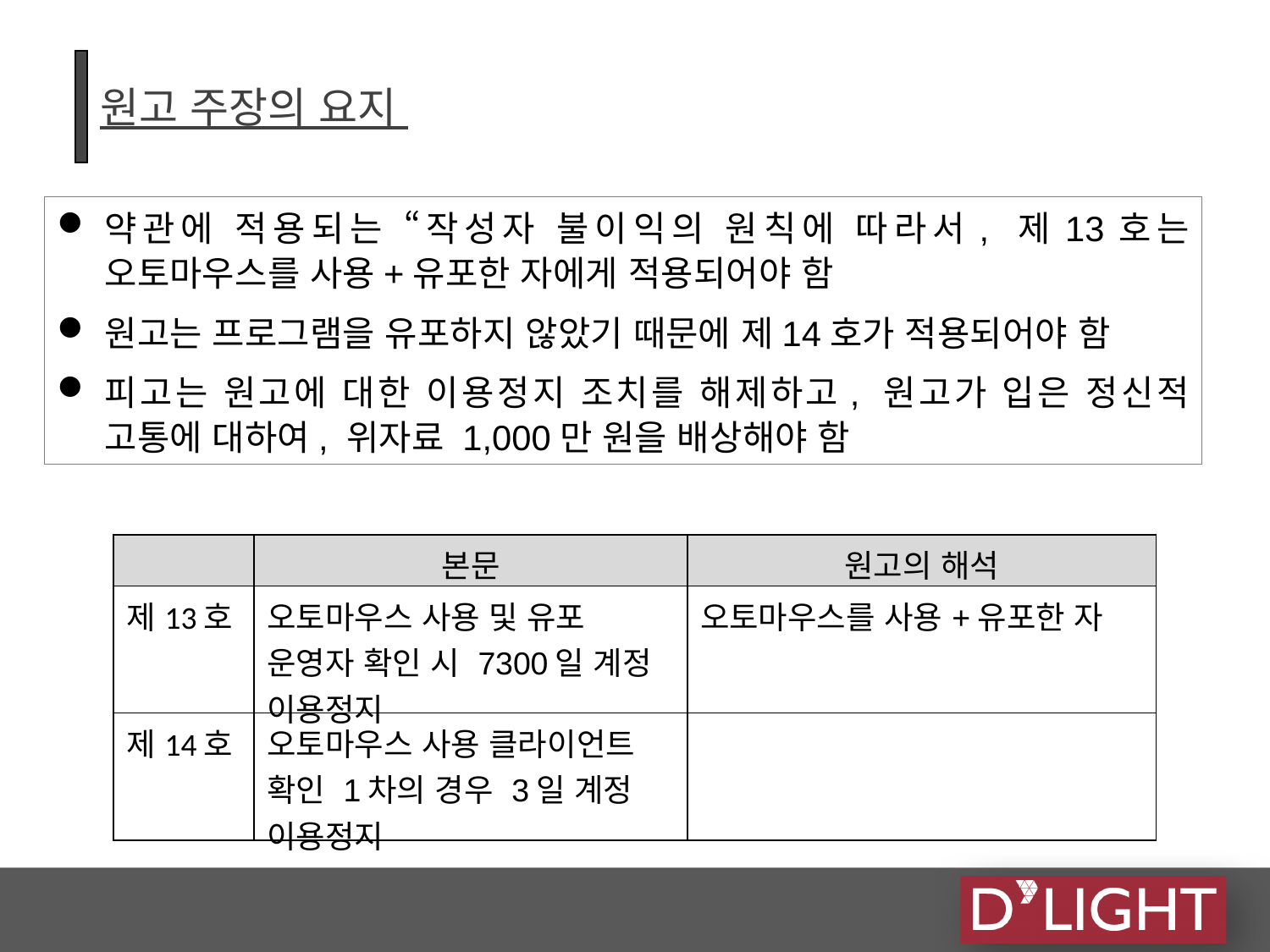

# 원고 주장의 요지
약관에 적용되는 “작성자 불이익의 원칙에 따라서, 제13호는 오토마우스를 사용+유포한 자에게 적용되어야 함
원고는 프로그램을 유포하지 않았기 때문에 제14호가 적용되어야 함
피고는 원고에 대한 이용정지 조치를 해제하고, 원고가 입은 정신적 고통에 대하여, 위자료 1,000만 원을 배상해야 함
|  | 본문 | 원고의 해석 |
| --- | --- | --- |
| 제13호 | 오토마우스 사용 및 유포 운영자 확인 시 7300일 계정 이용정지 | 오토마우스를 사용+유포한 자 |
| 제14호 | 오토마우스 사용 클라이언트 확인 1차의 경우 3일 계정 이용정지 |  |